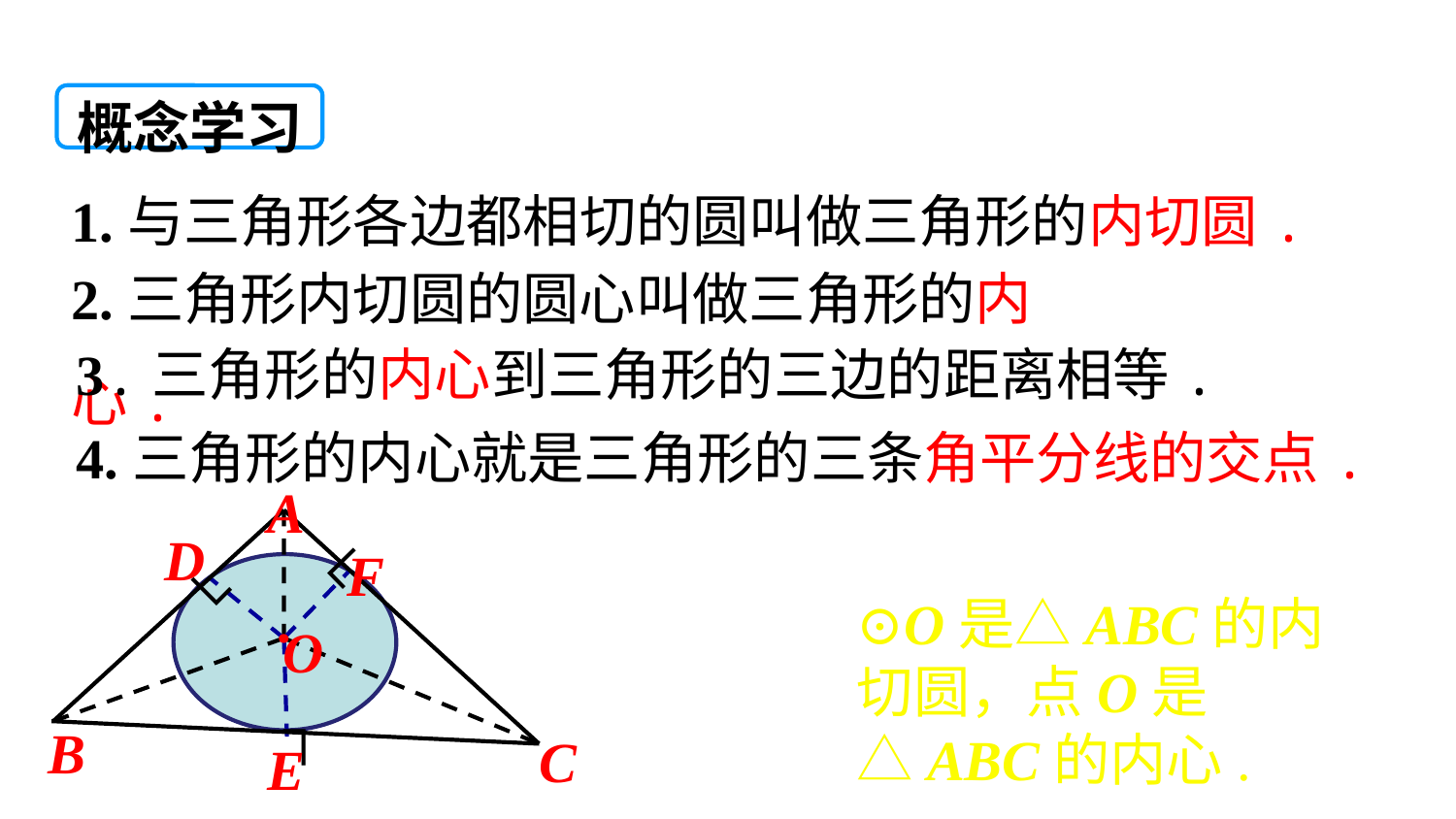

概念学习
1.与三角形各边都相切的圆叫做三角形的内切圆.
2.三角形内切圆的圆心叫做三角形的内心.
3.三角形的内心到三角形的三边的距离相等.
4.三角形的内心就是三角形的三条角平分线的交点.
A

D
F
┐

┐

O

┐
C

E
⊙O是△ABC的内切圆，点O是△ABC的内心.
B